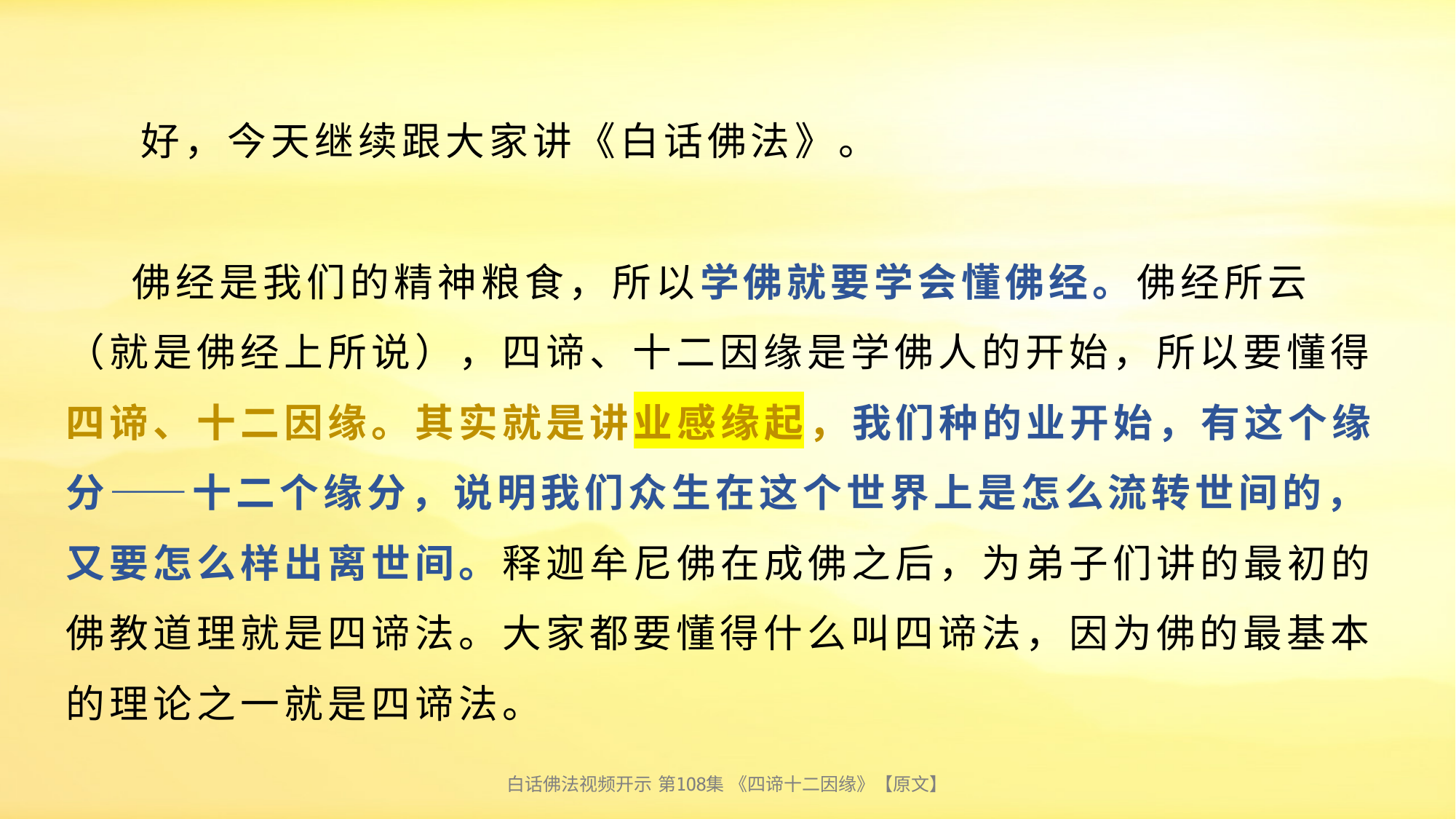

# 好，今天继续跟大家讲《白话佛法》。 佛经是我们的精神粮食，所以学佛就要学会懂佛经。佛经所云（就是佛经上所说），四谛、十二因缘是学佛人的开始，所以要懂得四谛、十二因缘。其实就是讲业感缘起，我们种的业开始，有这个缘分——十二个缘分，说明我们众生在这个世界上是怎么流转世间的，又要怎么样出离世间。释迦牟尼佛在成佛之后，为弟子们讲的最初的佛教道理就是四谛法。大家都要懂得什么叫四谛法，因为佛的最基本的理论之一就是四谛法。
白话佛法视频开示 第108集 《四谛十二因缘》【原文】